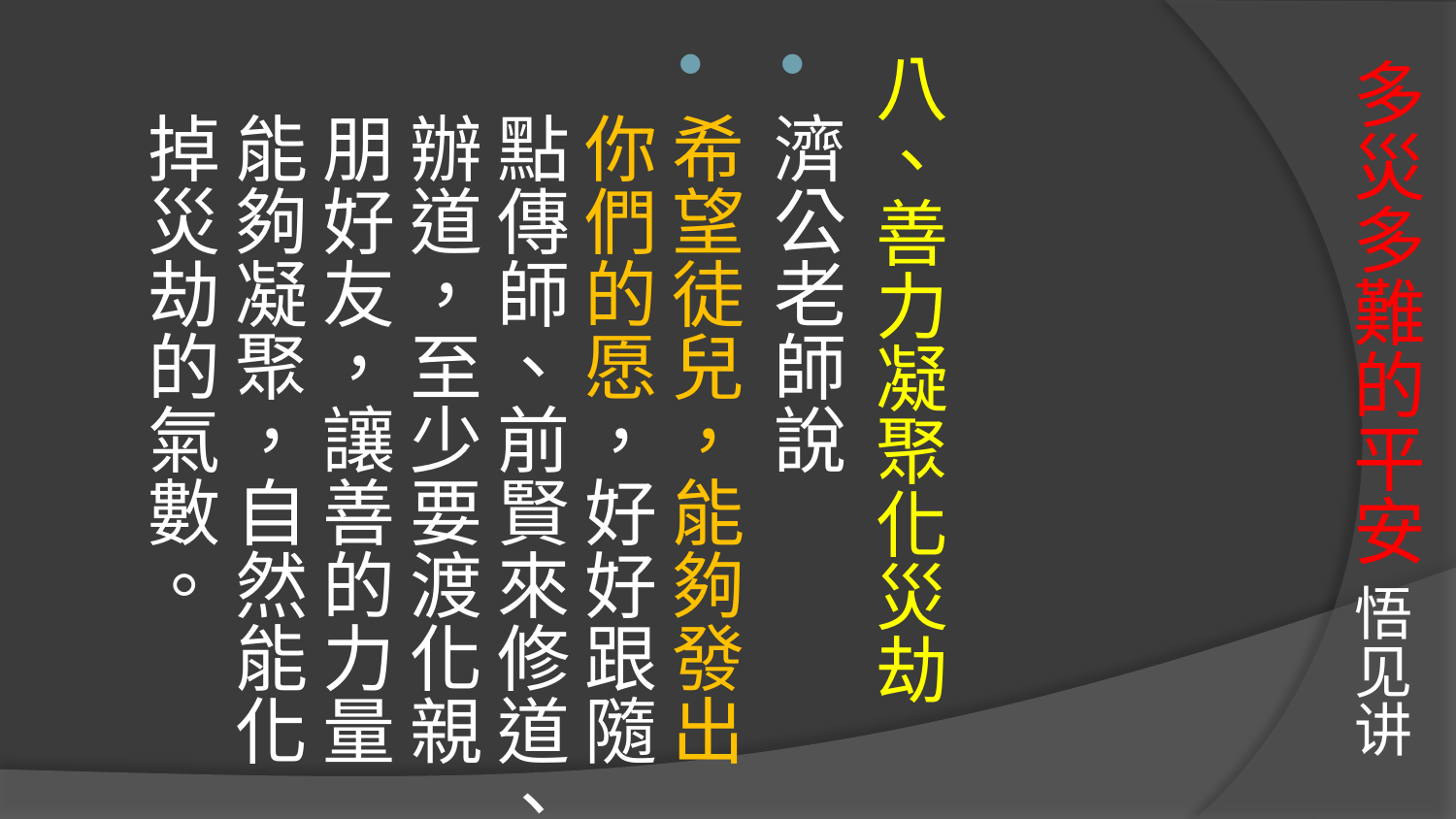

# 多災多難的平安 悟见讲
八、善力凝聚化災劫
濟公老師說
希望徒兒，能夠發出你們的愿，好好跟隨點傳師、前賢來修道、辦道，至少要渡化親朋好友，讓善的力量能夠凝聚，自然能化掉災劫的氣數。